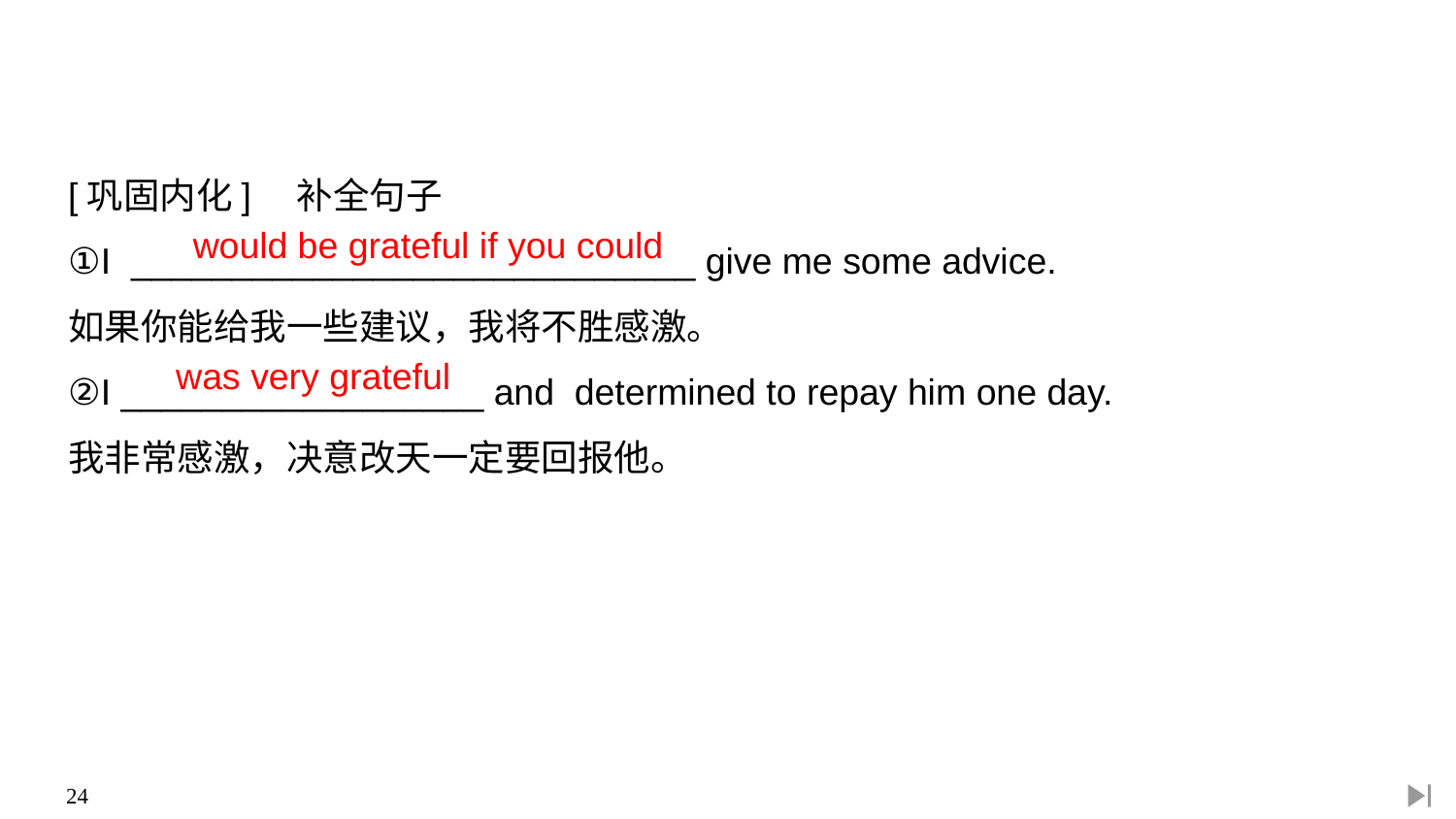

[巩固内化]　补全句子
①I  ____________________________ give me some advice.
如果你能给我一些建议，我将不胜感激。
②I __________________ and  determined to repay him one day.
我非常感激，决意改天一定要回报他。
would be grateful if you could
was very grateful